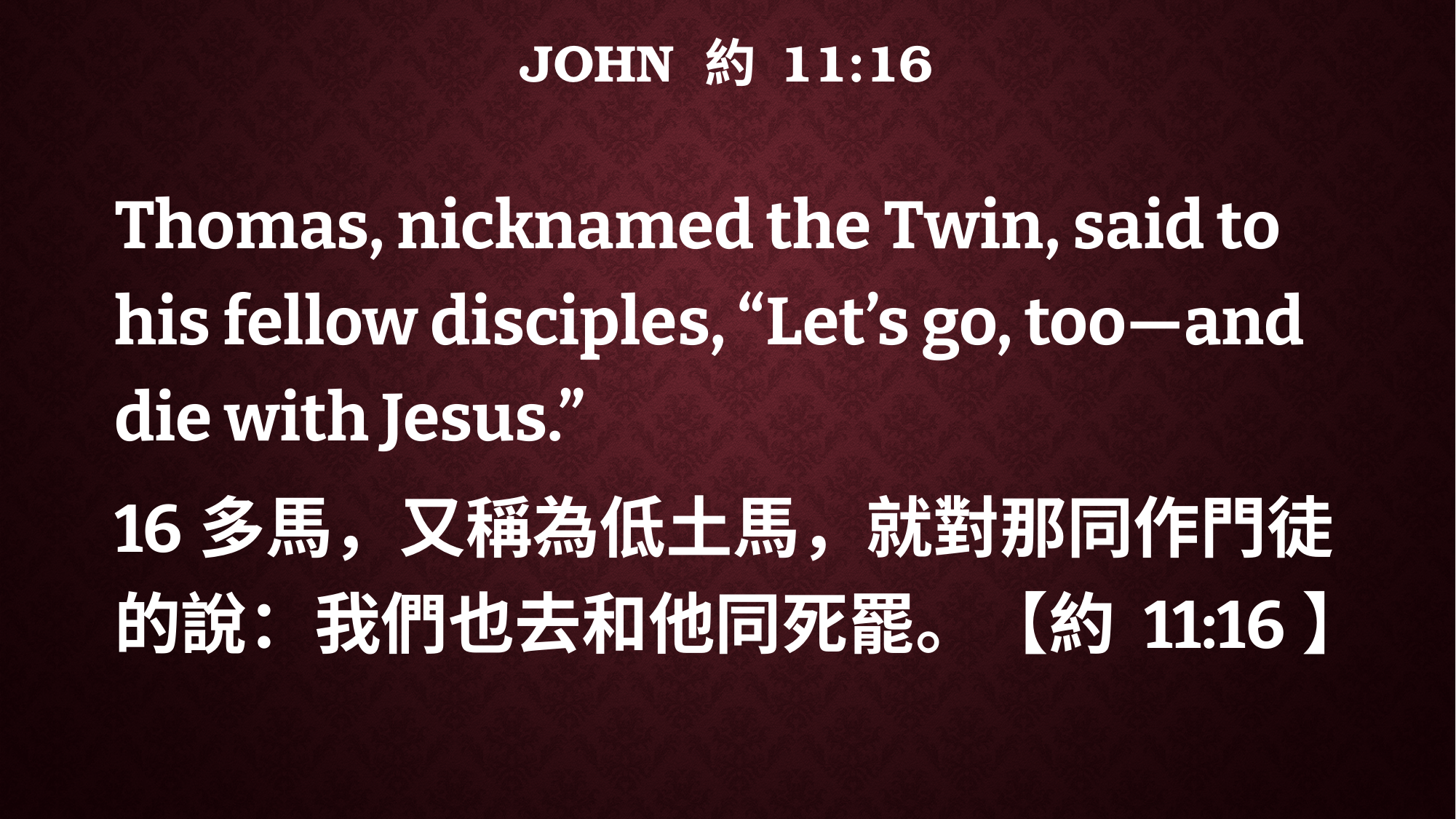

# JOHN 約 11:16
Thomas, nicknamed the Twin, said to his fellow disciples, “Let’s go, too—and die with Jesus.”
16多馬，又稱為低土馬，就對那同作門徒的說：我們也去和他同死罷。【約 11:16】